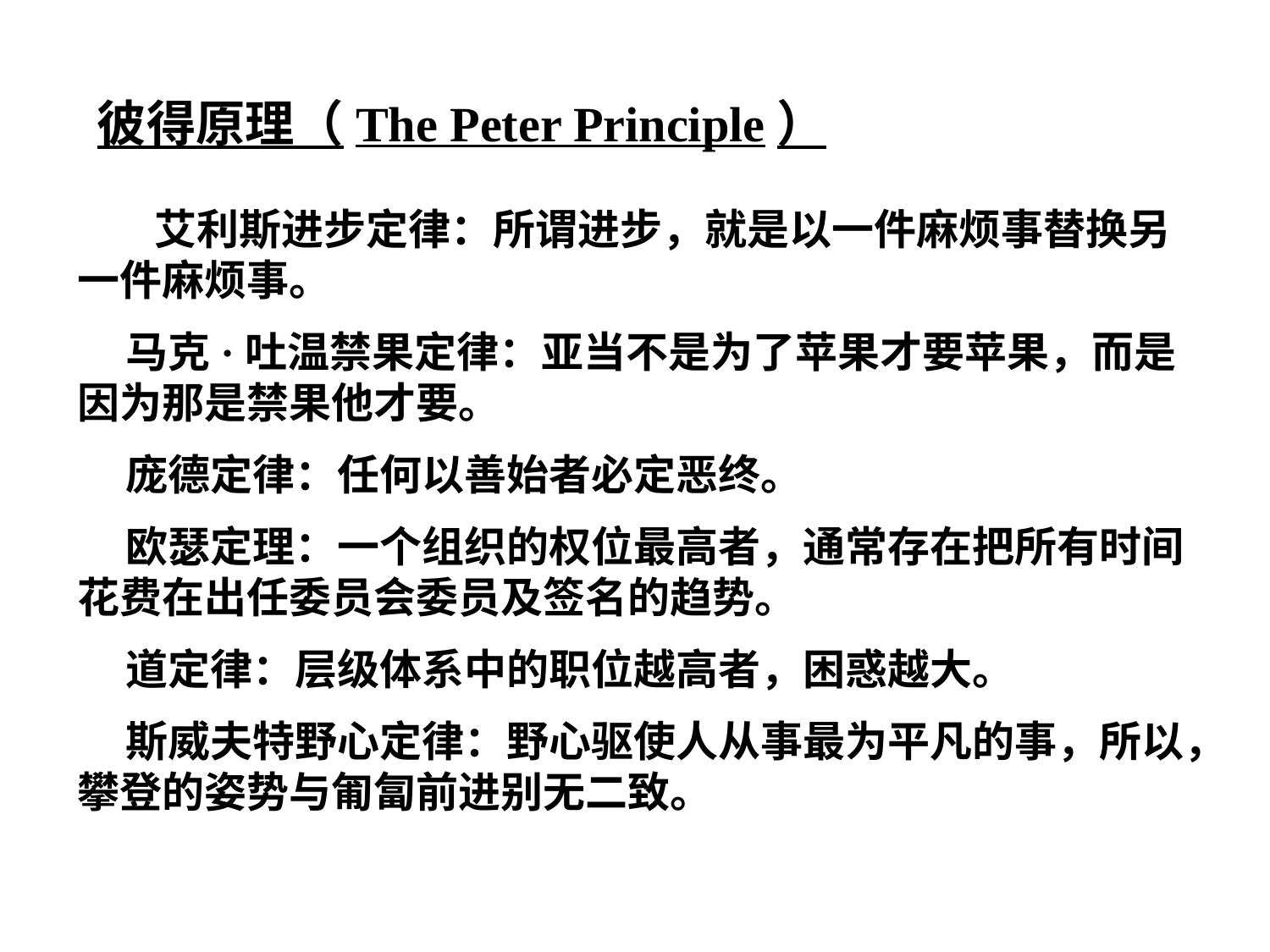

彼得原理（The Peter Principle）
       艾利斯进步定律：所谓进步，就是以一件麻烦事替换另一件麻烦事。
    马克·吐温禁果定律：亚当不是为了苹果才要苹果，而是因为那是禁果他才要。
    庞德定律：任何以善始者必定恶终。
    欧瑟定理：一个组织的权位最高者，通常存在把所有时间花费在出任委员会委员及签名的趋势。
    道定律：层级体系中的职位越高者，困惑越大。
    斯威夫特野心定律：野心驱使人从事最为平凡的事，所以，攀登的姿势与匍匐前进别无二致。